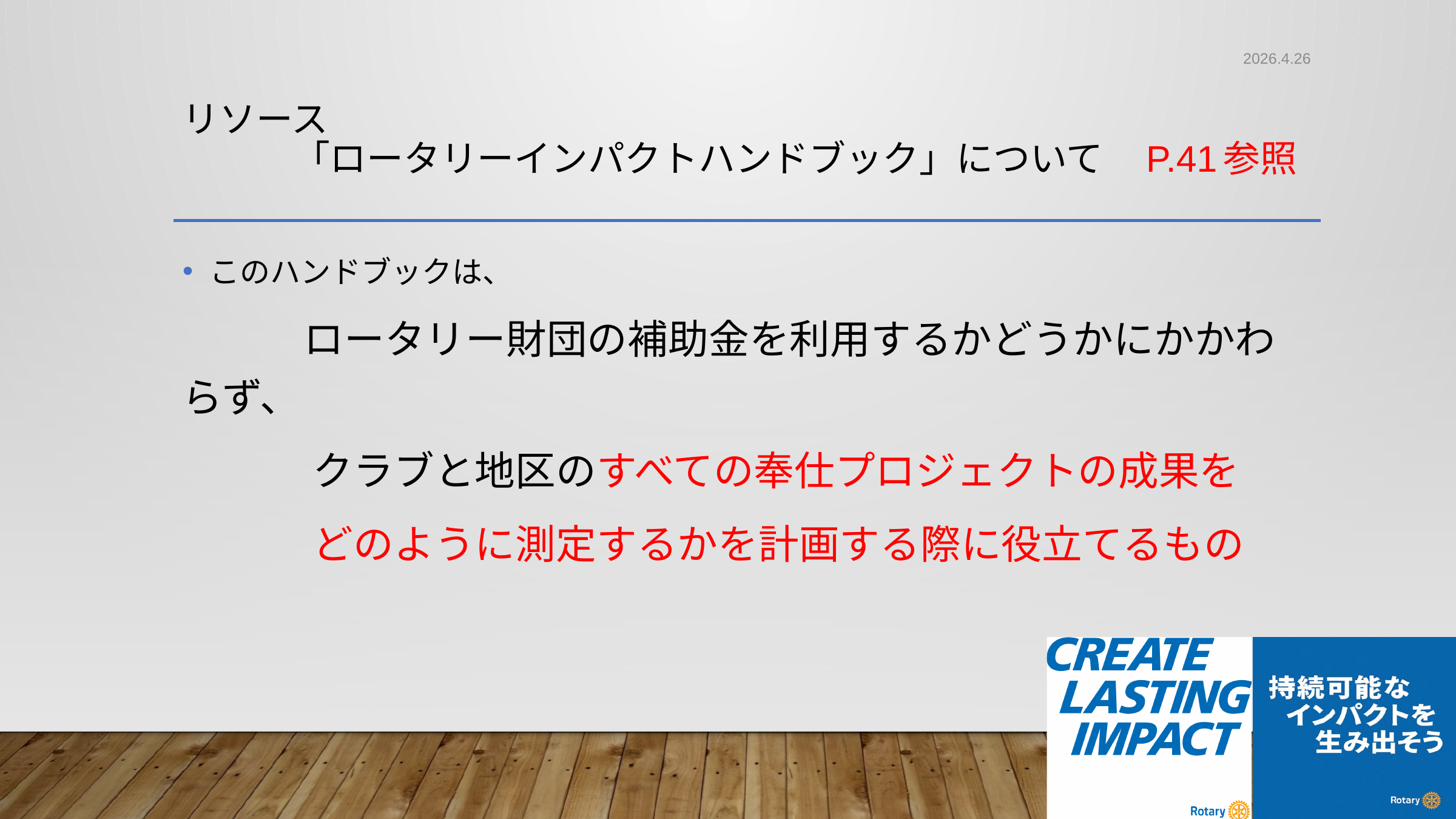

2026.4.26
# リソース　 　　　「ロータリーインパクトハンドブック」について　P.41参照
このハンドブックは、
　　　　ロータリー財団の補助金を利用するかどうかにかかわらず、
　　　 クラブと地区のすべての奉仕プロジェクトの成果を
　　 　どのように測定するかを計画する際に役立てるもの